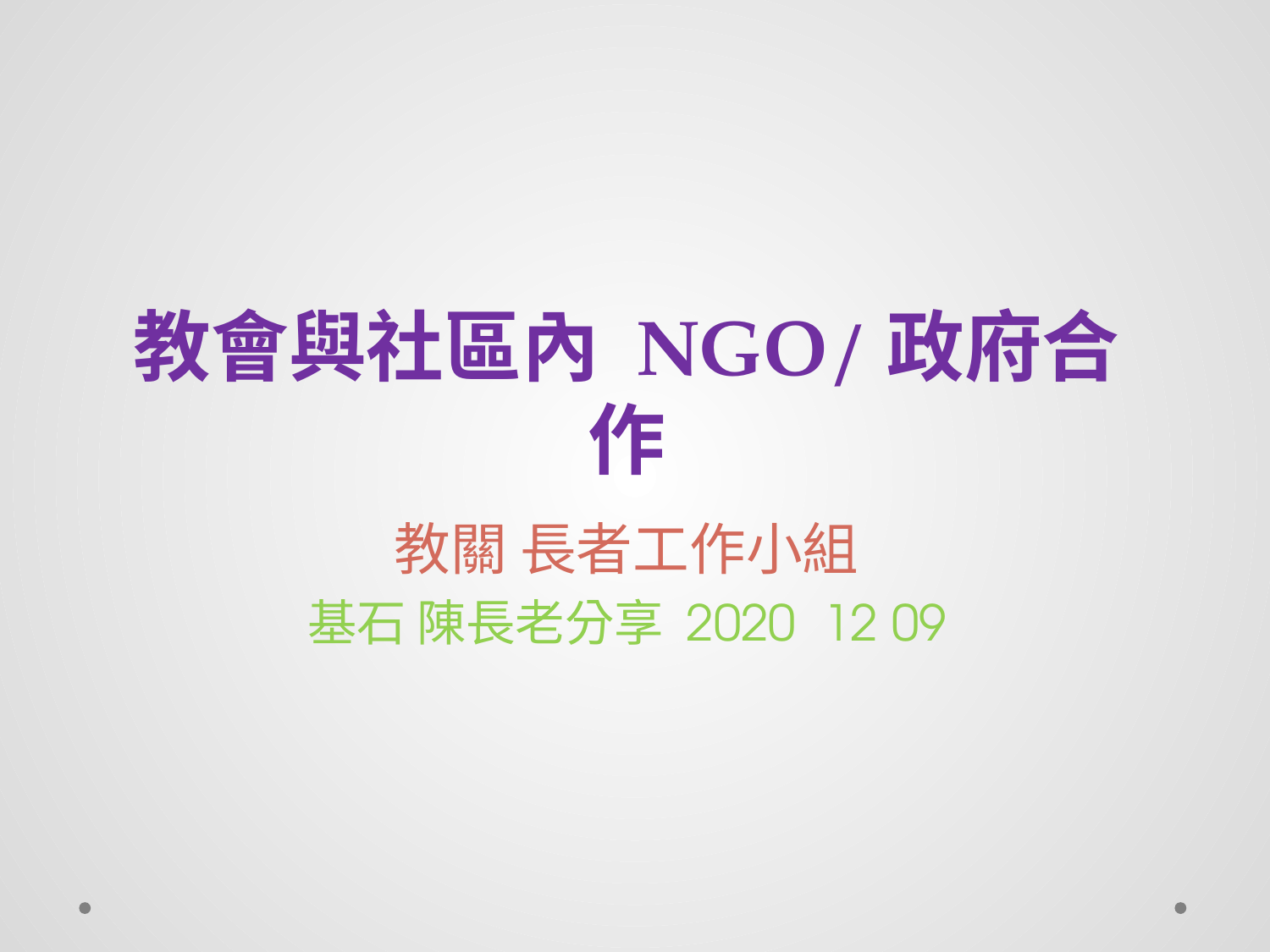

# 教會與社區內 NGO/政府合作
教關 長者工作小組
基石 陳長老分享 2020  12 09